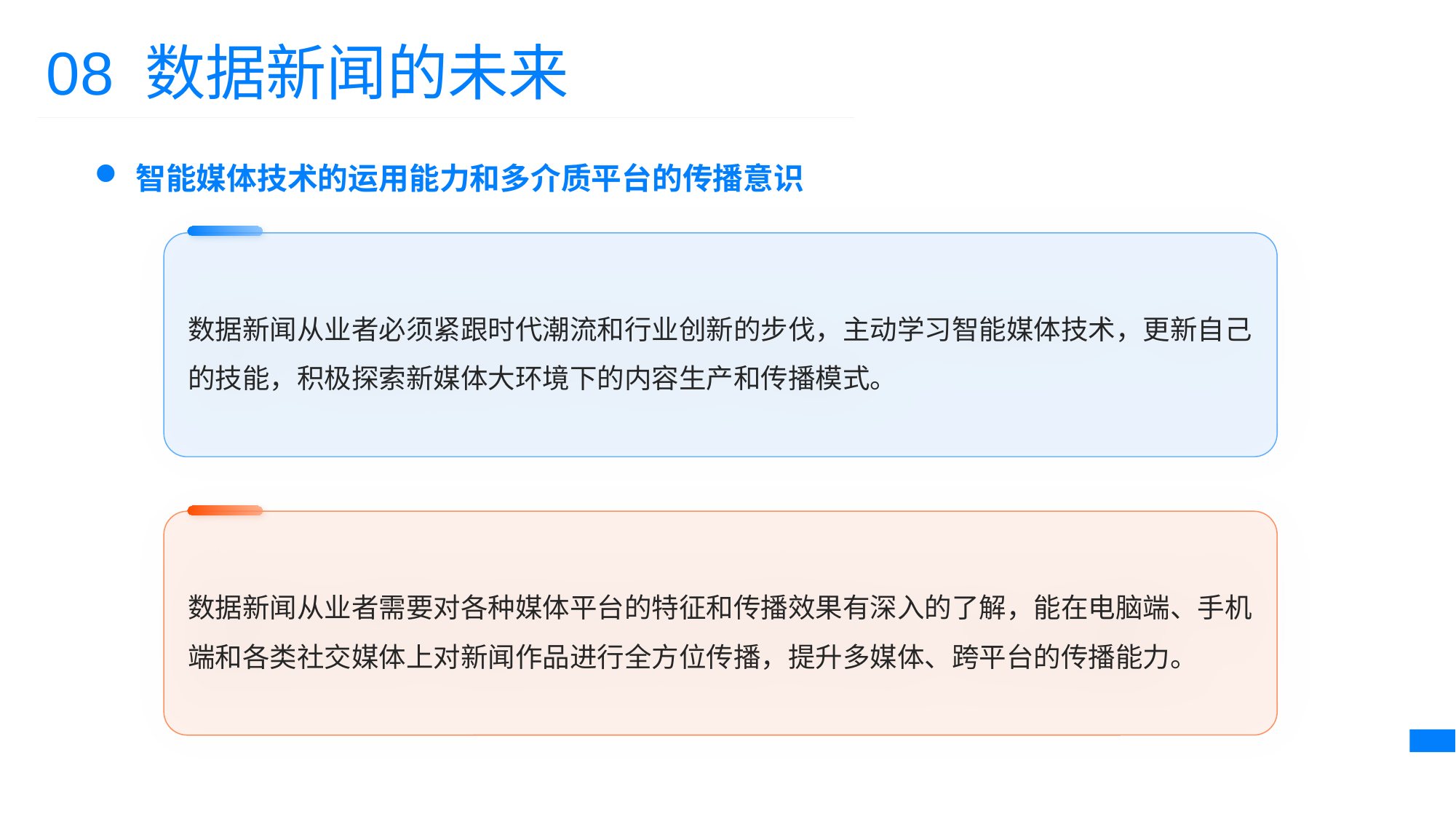

08 数据新闻的未来
智能媒体技术的运用能力和多介质平台的传播意识

数据新闻从业者必须紧跟时代潮流和行业创新的步伐，主动学习智能媒体技术，更新自己的技能，积极探索新媒体大环境下的内容生产和传播模式。

数据新闻从业者需要对各种媒体平台的特征和传播效果有深入的了解，能在电脑端、手机端和各类社交媒体上对新闻作品进行全方位传播，提升多媒体、跨平台的传播能力。